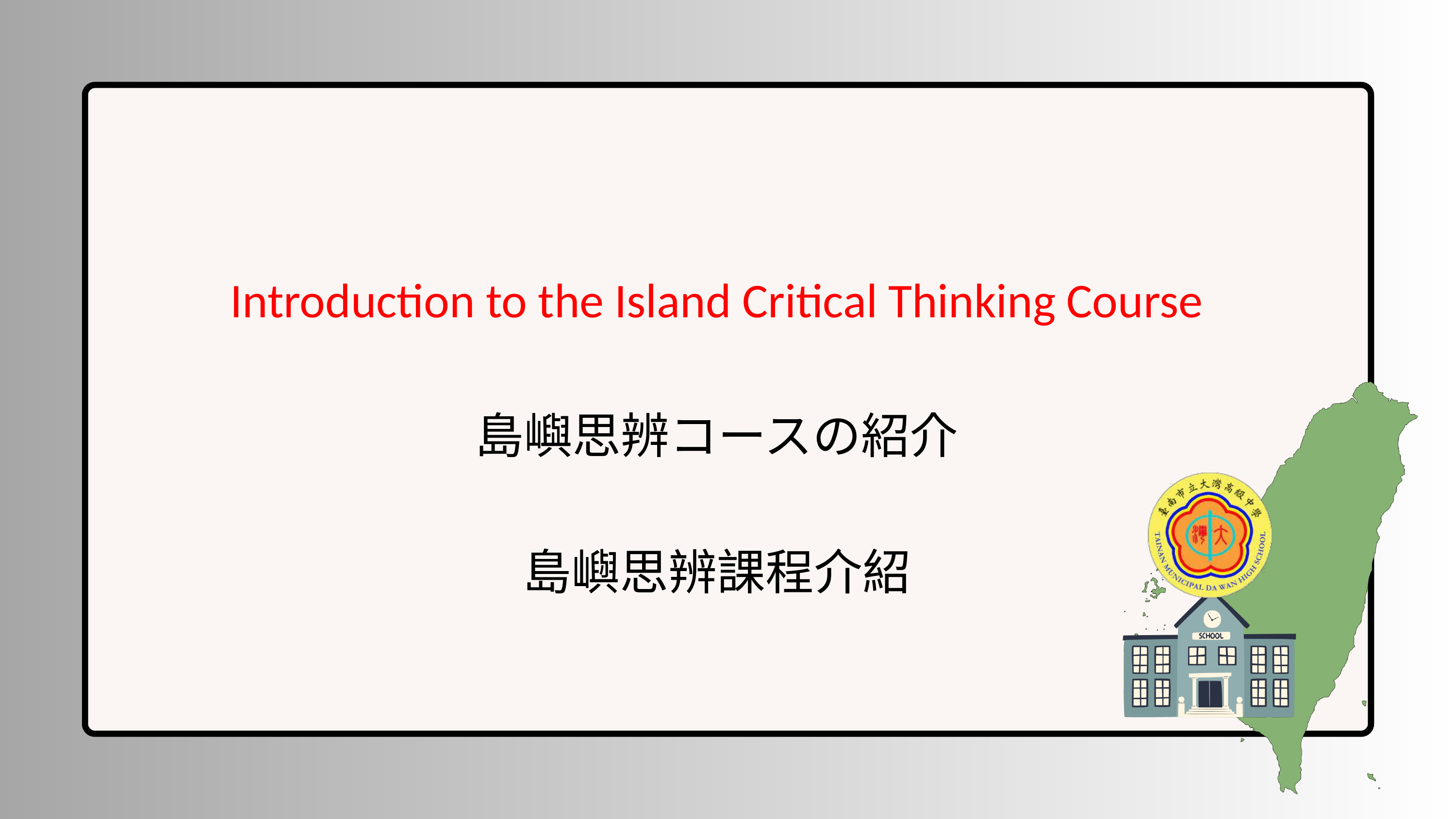

Introduction to the Island Critical Thinking Course
島嶼思辨コースの紹介
島嶼思辨課程介紹